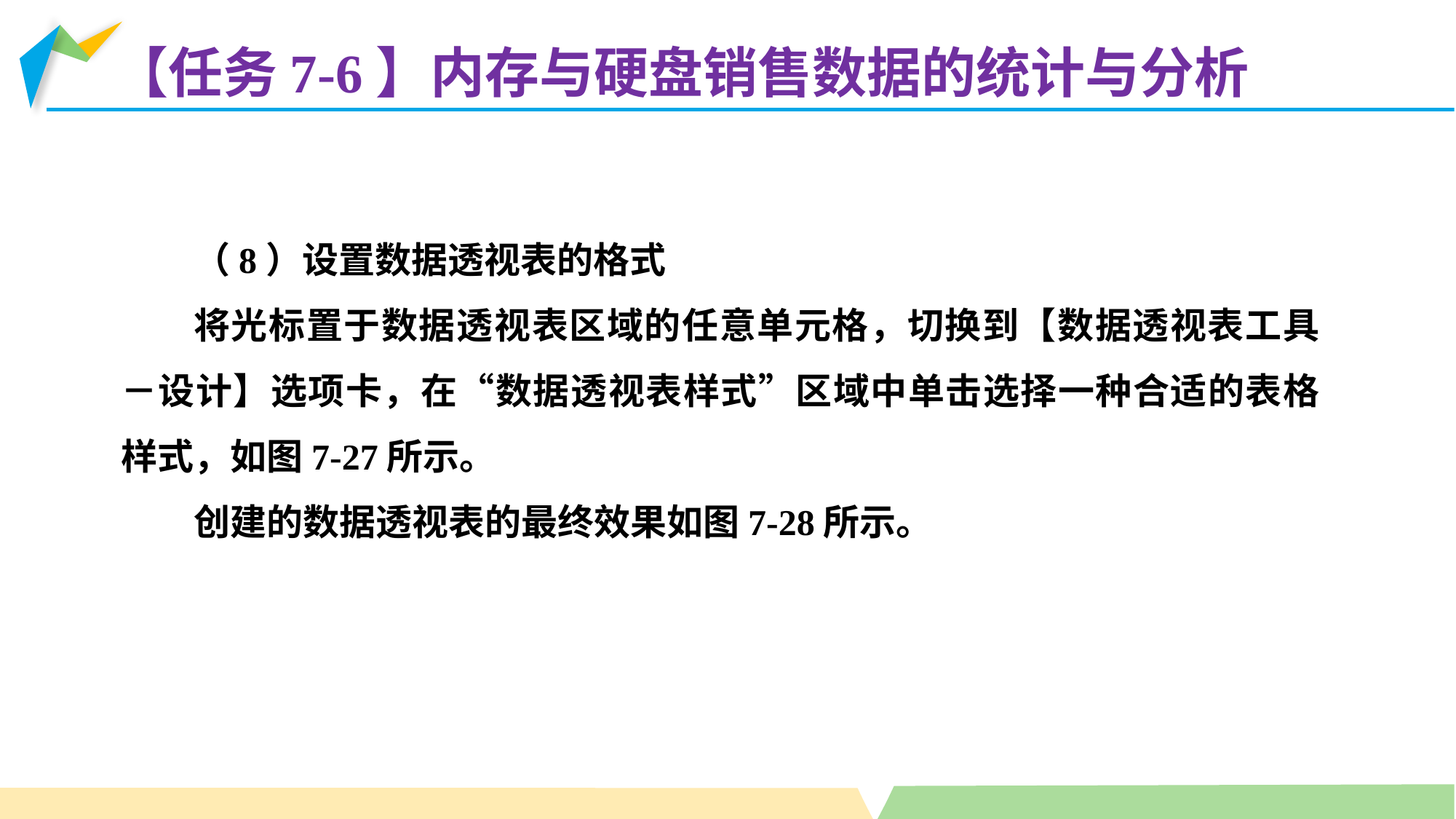

【任务7-6】内存与硬盘销售数据的统计与分析
（8）设置数据透视表的格式
将光标置于数据透视表区域的任意单元格，切换到【数据透视表工具－设计】选项卡，在“数据透视表样式”区域中单击选择一种合适的表格样式，如图7-27所示。
创建的数据透视表的最终效果如图7-28所示。